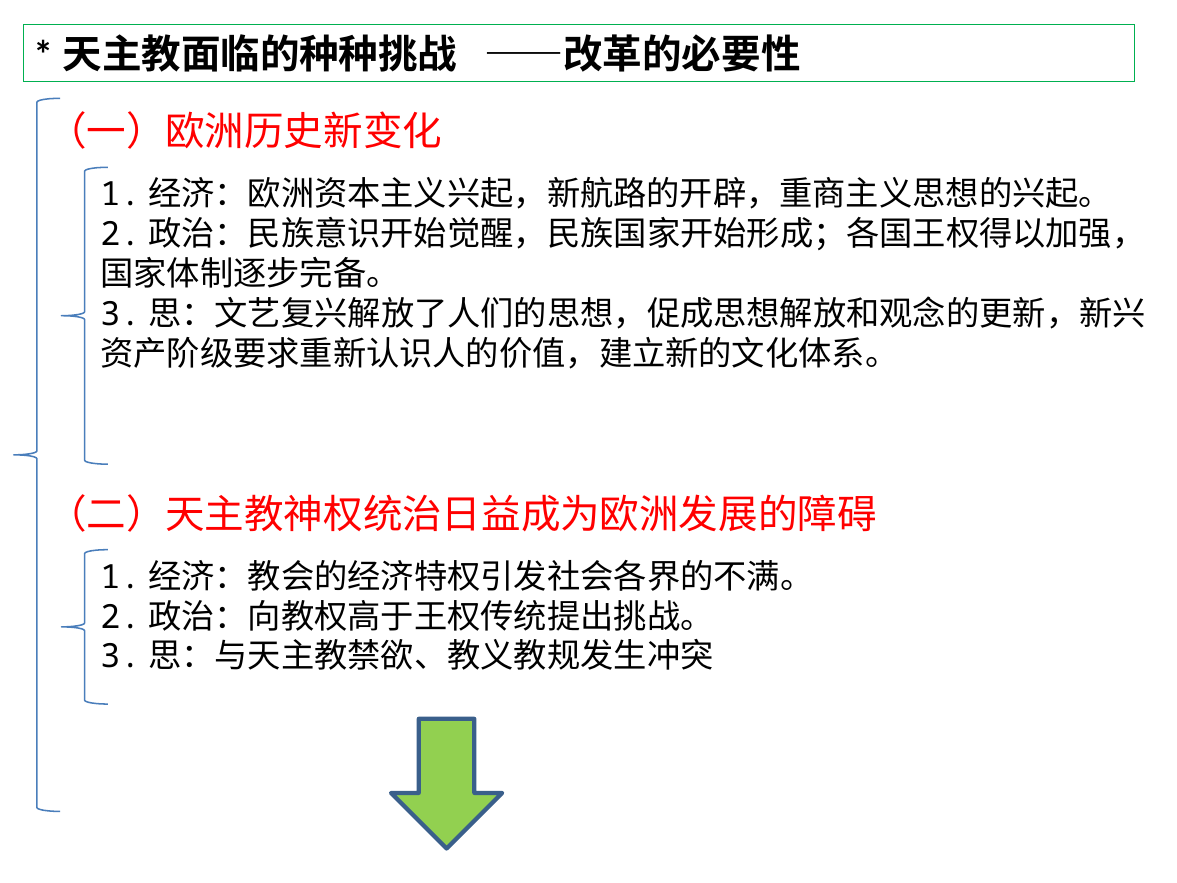

*天主教面临的种种挑战   ——改革的必要性

（一）欧洲历史新变化

1.经济：欧洲资本主义兴起，新航路的开辟，重商主义思想的兴起。
2.政治：民族意识开始觉醒，民族国家开始形成；各国王权得以加强，国家体制逐步完备。
3.思：文艺复兴解放了人们的思想，促成思想解放和观念的更新，新兴资产阶级要求重新认识人的价值，建立新的文化体系。
（二）天主教神权统治日益成为欧洲发展的障碍
1.经济：教会的经济特权引发社会各界的不满。
2.政治：向教权高于王权传统提出挑战。
3.思：与天主教禁欲、教义教规发生冲突